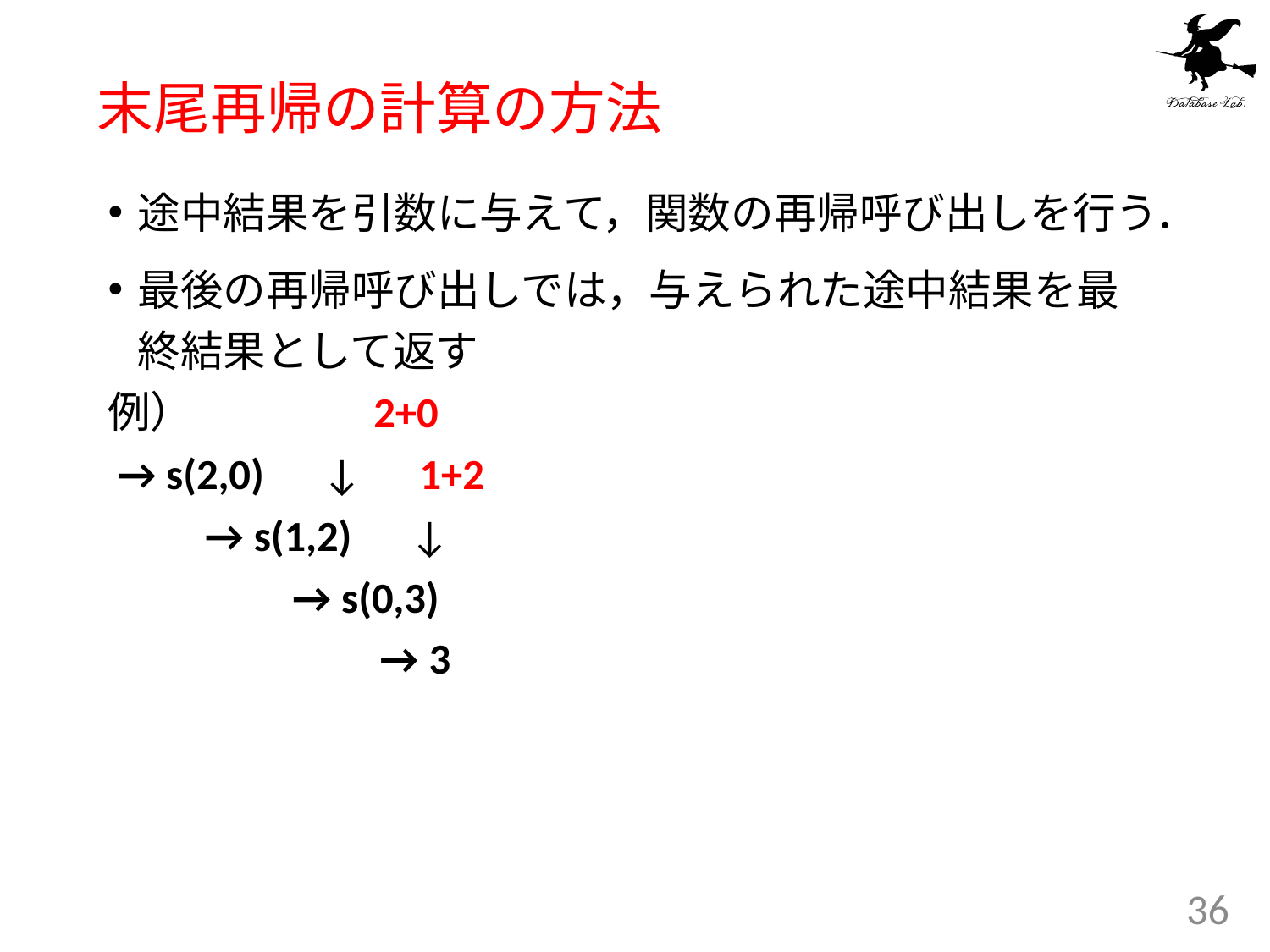

# 末尾再帰の計算の方法
途中結果を引数に与えて，関数の再帰呼び出しを行う．
最後の再帰呼び出しでは，与えられた途中結果を最終結果として返す
例）                  2+0
 → s(2,0)      ↓      1+2
          → s(1,2)      ↓
                   → s(0,3)
                            → 3
36